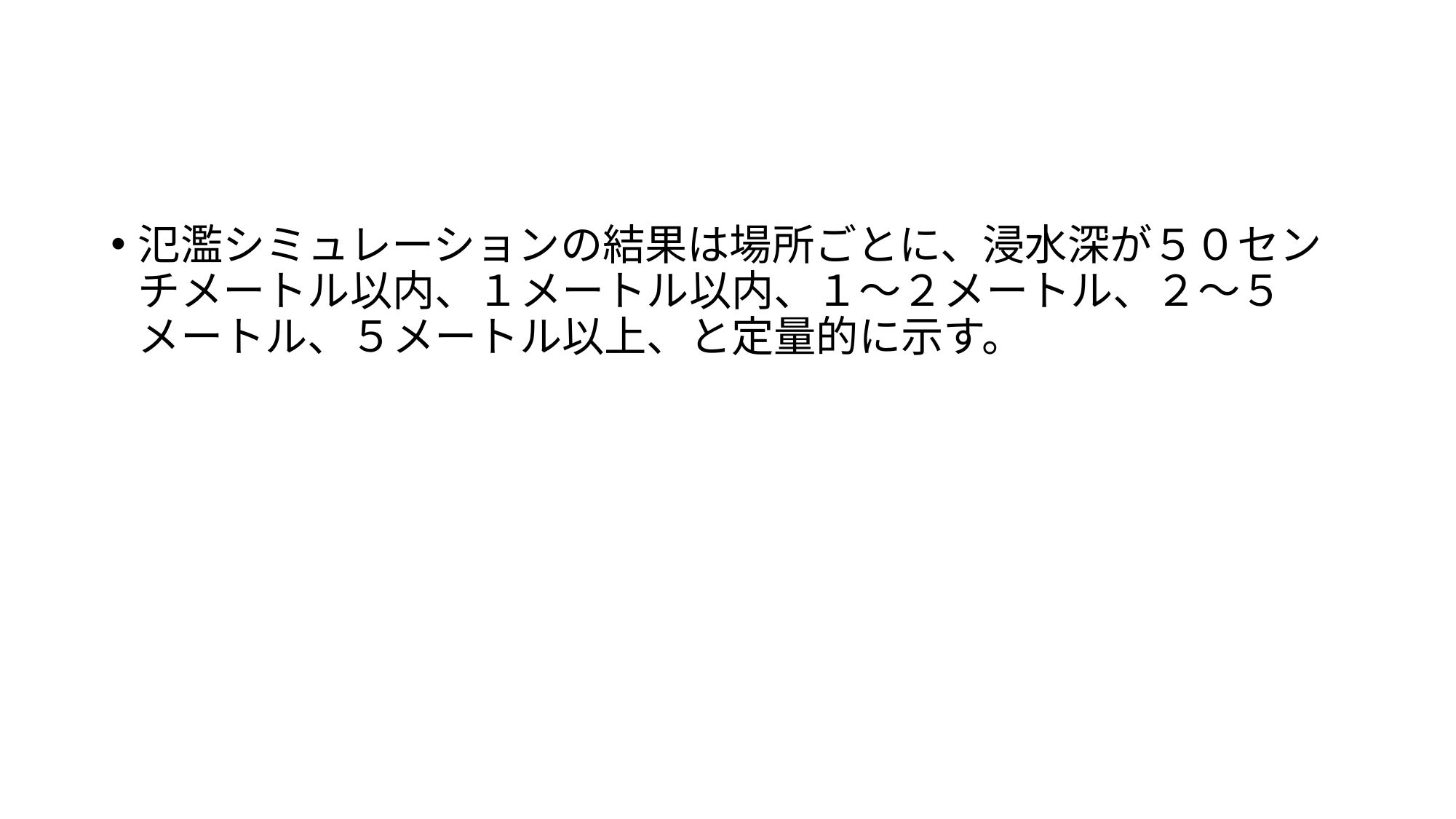

#
氾濫シミュレーションの結果は場所ごとに、浸水深が５０センチメートル以内、１メートル以内、１～２メートル、２～５メートル、５メートル以上、と定量的に示す。